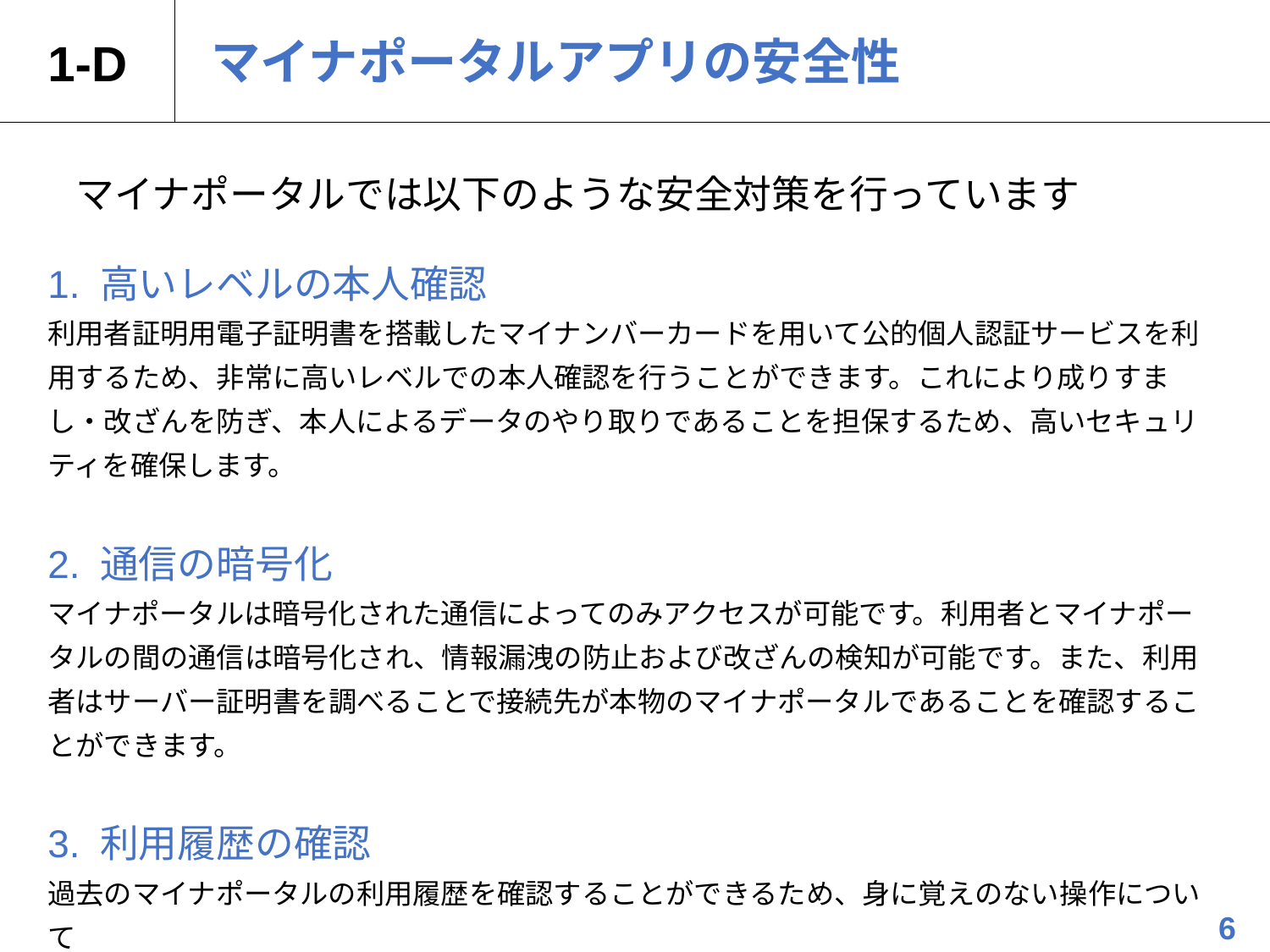

# 1-D
マイナポータルアプリの安全性
マイナポータルでは以下のような安全対策を行っています
1. 高いレベルの本人確認
利用者証明用電子証明書を搭載したマイナンバーカードを用いて公的個人認証サービスを利用するため、非常に高いレベルでの本人確認を行うことができます。これにより成りすまし・改ざんを防ぎ、本人によるデータのやり取りであることを担保するため、高いセキュリティを確保します。

2. 通信の暗号化
マイナポータルは暗号化された通信によってのみアクセスが可能です。利用者とマイナポータルの間の通信は暗号化され、情報漏洩の防止および改ざんの検知が可能です。また、利用者はサーバー証明書を調べることで接続先が本物のマイナポータルであることを確認することができます。

3. 利用履歴の確認
過去のマイナポータルの利用履歴を確認することができるため、身に覚えのない操作について
照会することができます。
6